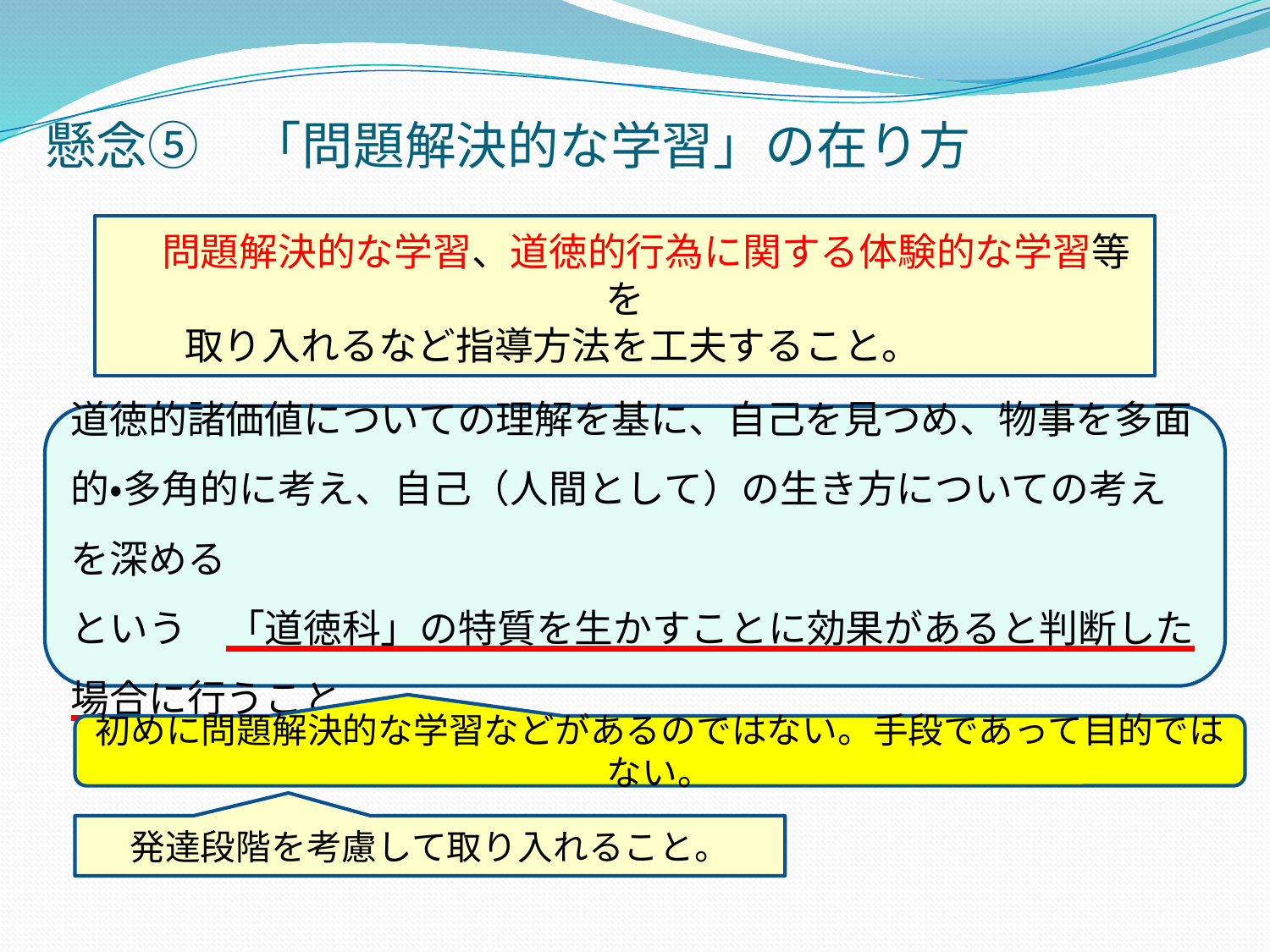

# 懸念⑤　「問題解決的な学習」の在り方

　問題解決的な学習、道徳的行為に関する体験的な学習等を
　　取り入れるなど指導方法を工夫すること。
道徳的諸価値についての理解を基に、自己を見つめ、物事を多面的・多角的に考え、自己（人間として）の生き方についての考えを深める
という　「道徳科」の特質を生かすことに効果があると判断した場合に行うこと。
初めに問題解決的な学習などがあるのではない。手段であって目的ではない。
発達段階を考慮して取り入れること。